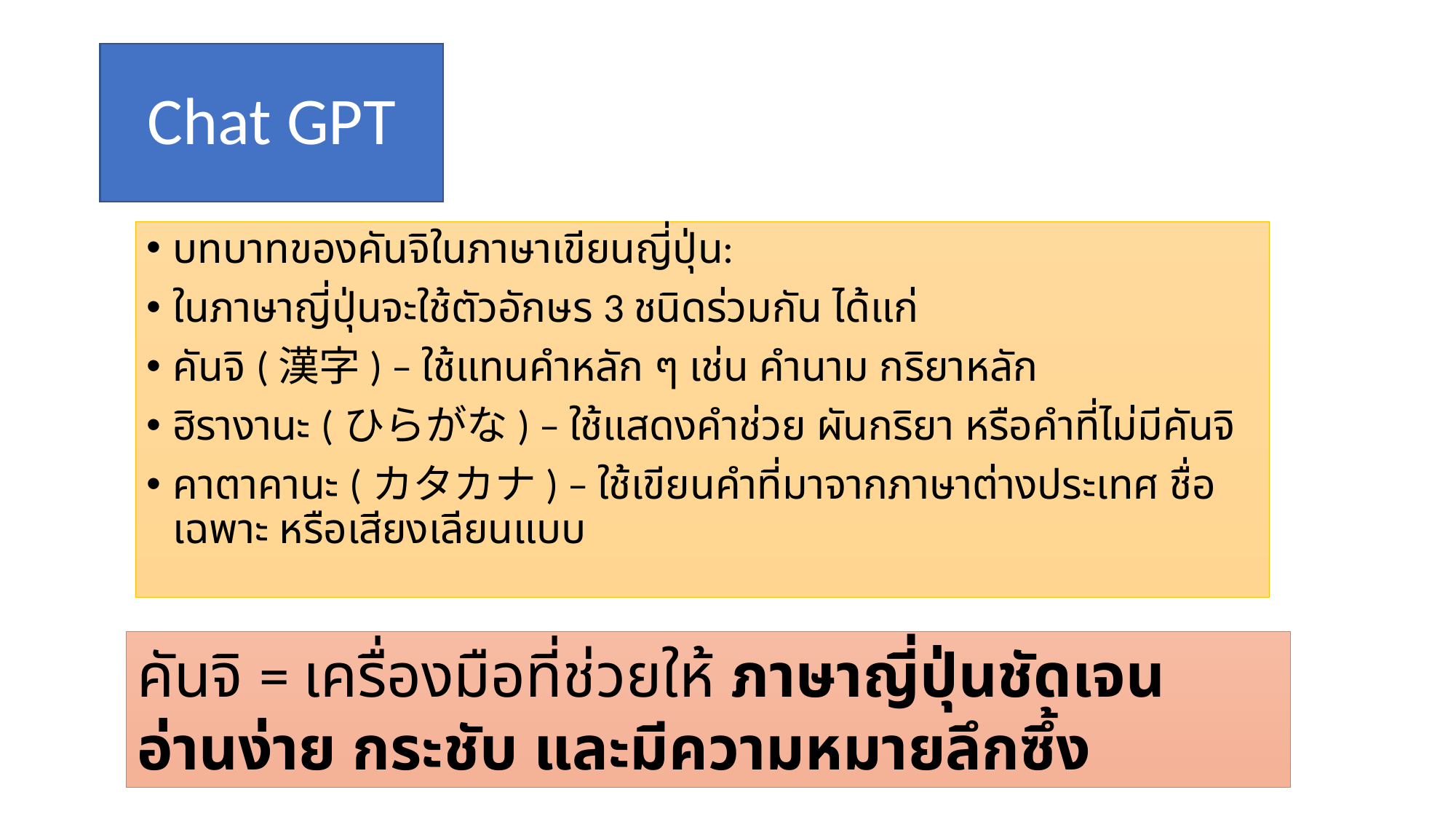

# Chat GPT
บทบาทของคันจิในภาษาเขียนญี่ปุ่น:
ในภาษาญี่ปุ่นจะใช้ตัวอักษร 3 ชนิดร่วมกัน ได้แก่
คันจิ (漢字) – ใช้แทนคำหลัก ๆ เช่น คำนาม กริยาหลัก
ฮิรางานะ (ひらがな) – ใช้แสดงคำช่วย ผันกริยา หรือคำที่ไม่มีคันจิ
คาตาคานะ (カタカナ) – ใช้เขียนคำที่มาจากภาษาต่างประเทศ ชื่อเฉพาะ หรือเสียงเลียนแบบ
คันจิ = เครื่องมือที่ช่วยให้ ภาษาญี่ปุ่นชัดเจน อ่านง่าย กระชับ และมีความหมายลึกซึ้ง